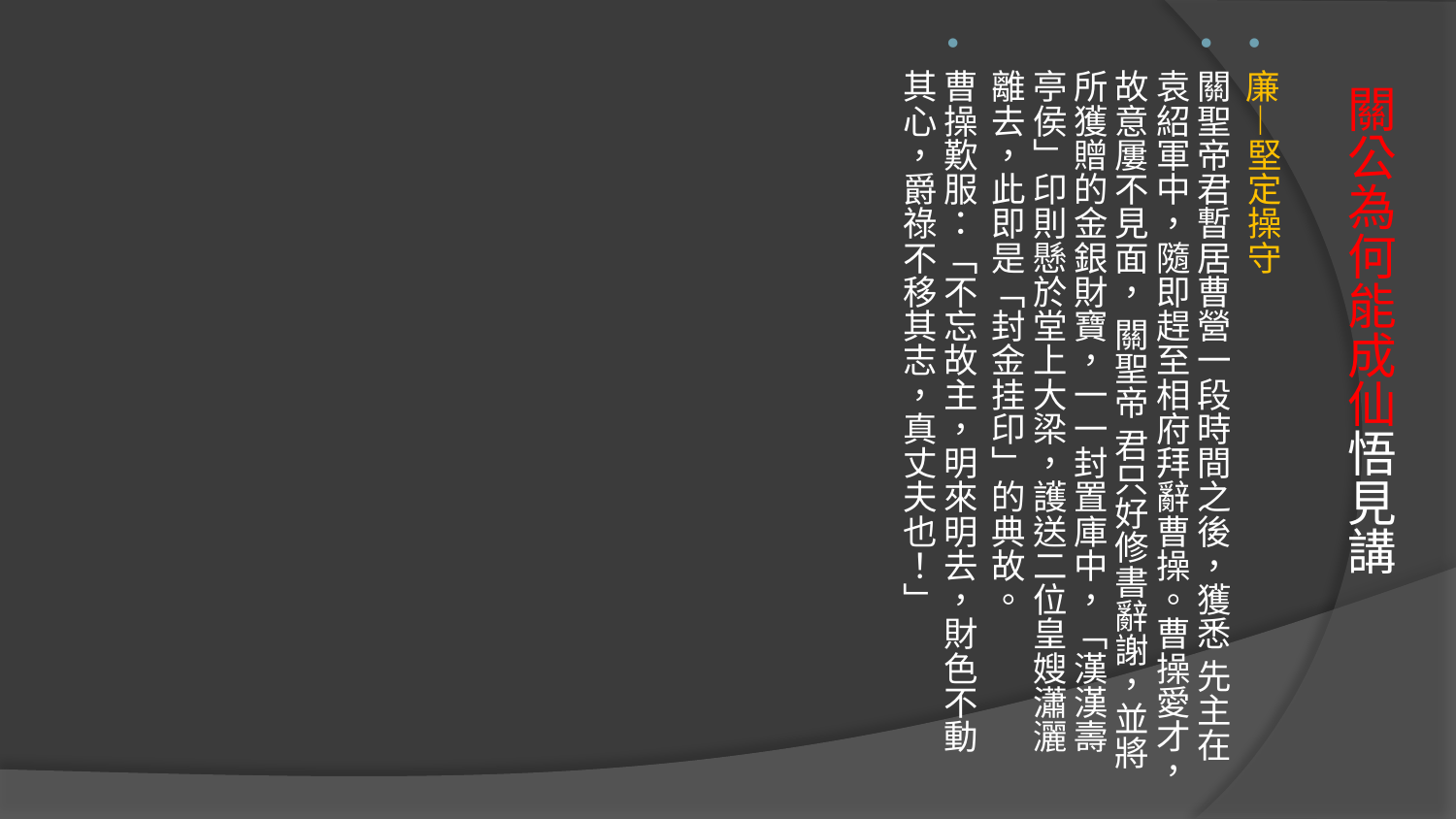

廉—堅定操守
關聖帝君暫居曹營一段時間之後，獲悉 先主在袁紹軍中，隨即趕至相府拜辭曹操。曹操愛才，故意屢不見面， 關聖帝 君只好修書辭謝，並將所獲贈的金銀財寶，一一封置庫中，「漢漢壽亭侯」印則懸於堂上大梁，護送二位皇嫂瀟灑離去，此即是「封金挂印」的典故。
曹操歎服：「不忘故主，明來明去，財色不動其心，爵祿不移其志，真丈夫也！」

# 關公為何能成仙悟見講